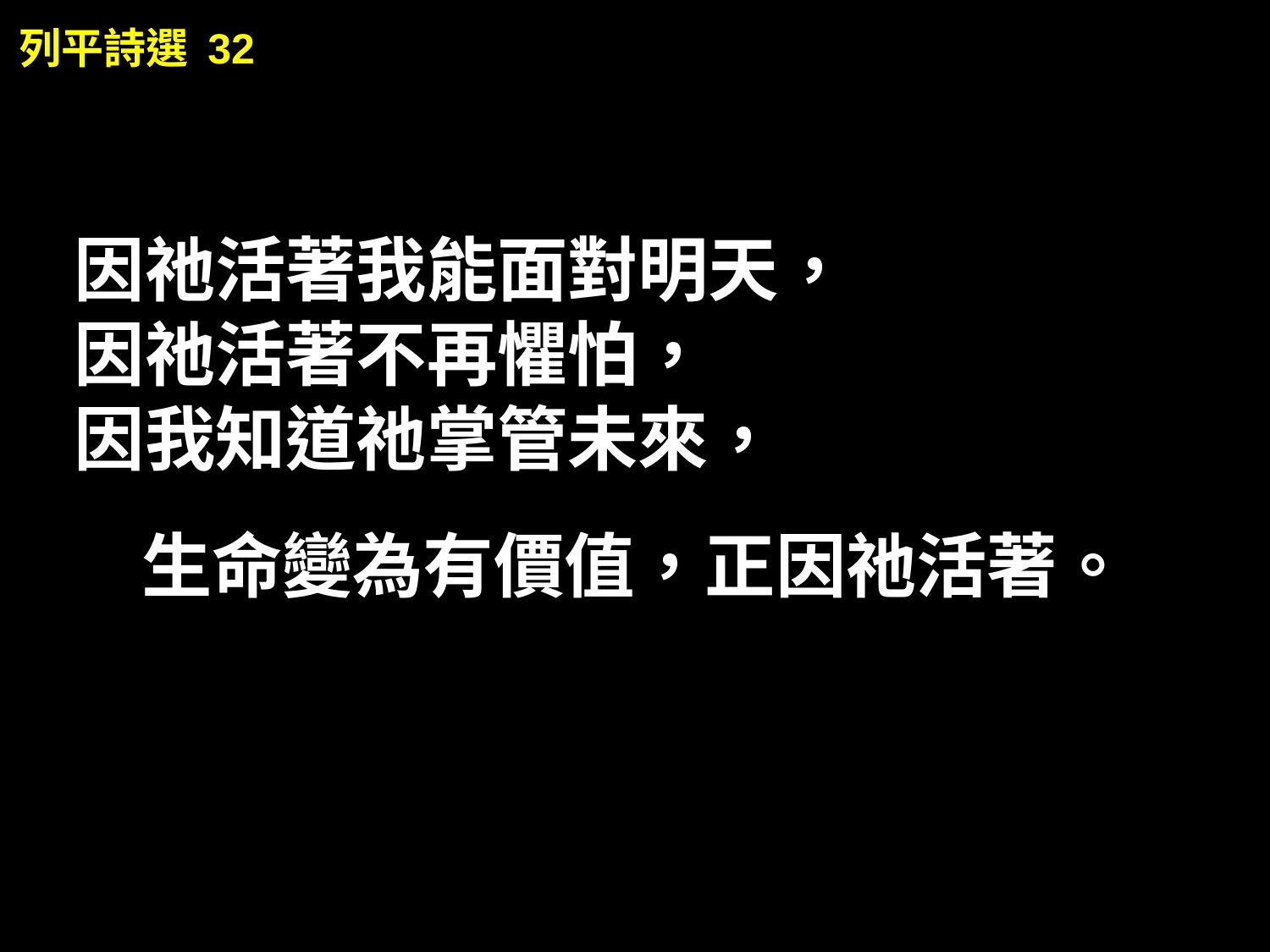

列平詩選 32
因祂活著我能面對明天，
因祂活著不再懼怕，
因我知道祂掌管未來，
生命變為有價值，正因祂活著。